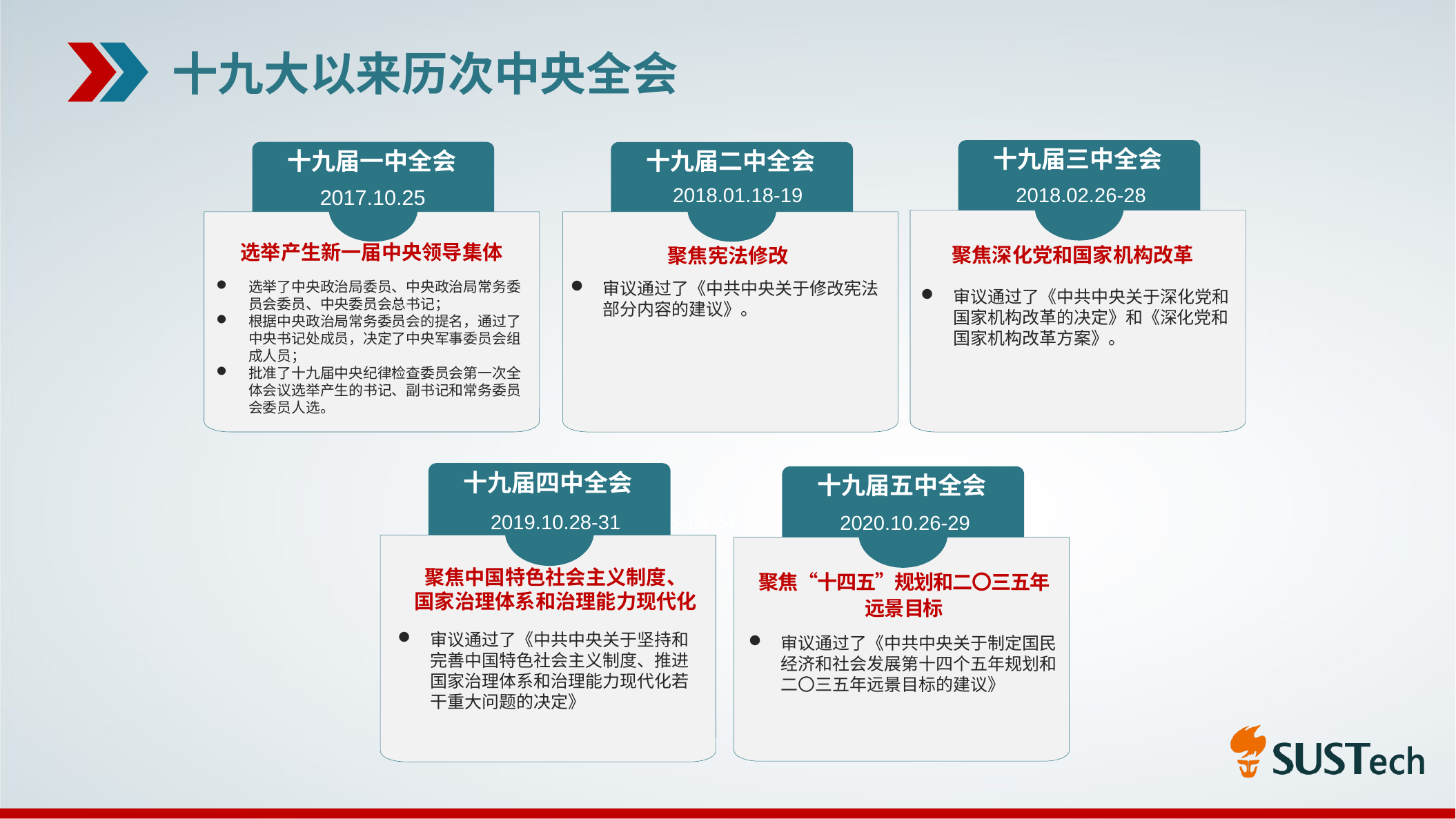

十九大以来历次中央全会

十九届三中全会

十九届一中全会
选举产生新一届中央领导集体
选举了中央政治局委员、中央政治局常务委员会委员、中央委员会总书记；
根据中央政治局常务委员会的提名，通过了中央书记处成员，决定了中央军事委员会组成人员；
批准了十九届中央纪律检查委员会第一次全体会议选举产生的书记、副书记和常务委员会委员人选。

十九届二中全会
聚焦宪法修改
审议通过了《中共中央关于修改宪法部分内容的建议》。
2018.01.18-19
2018.02.26-28
2017.10.25
聚焦深化党和国家机构改革
审议通过了《中共中央关于深化党和国家机构改革的决定》和《深化党和国家机构改革方案》。

十九届四中全会

十九届五中全会
2020.10.26-29
聚焦“十四五”规划和二〇三五年
远景目标
审议通过了《中共中央关于制定国民经济和社会发展第十四个五年规划和二〇三五年远景目标的建议》
2016.10.24-27
2019.10.28-31
聚焦中国特色社会主义制度、
国家治理体系和治理能力现代化
审议通过了《中共中央关于坚持和完善中国特色社会主义制度、推进国家治理体系和治理能力现代化若干重大问题的决定》